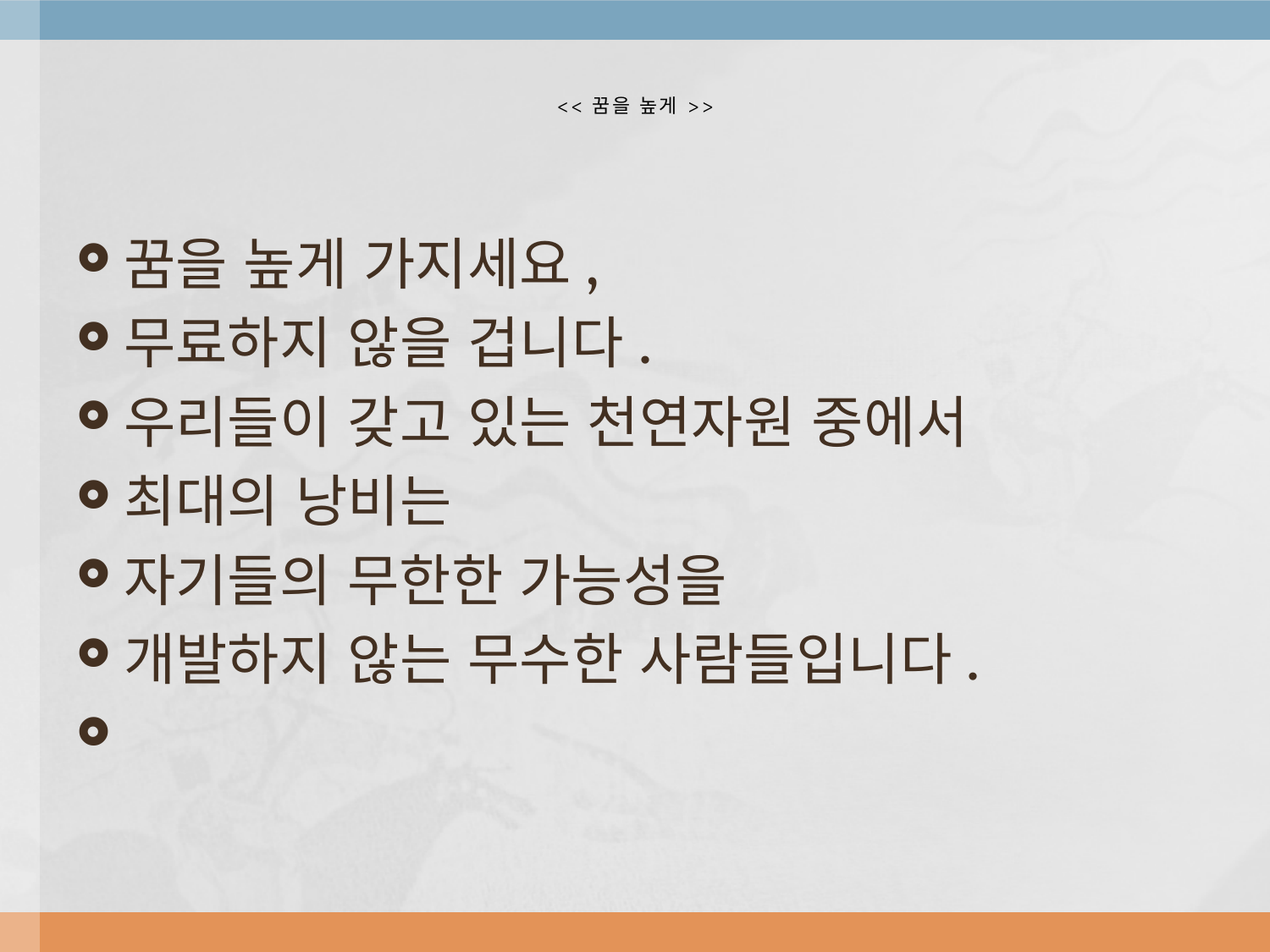

# << 꿈을 높게 >>
꿈을 높게 가지세요,
무료하지 않을 겁니다.
우리들이 갖고 있는 천연자원 중에서
최대의 낭비는
자기들의 무한한 가능성을
개발하지 않는 무수한 사람들입니다.